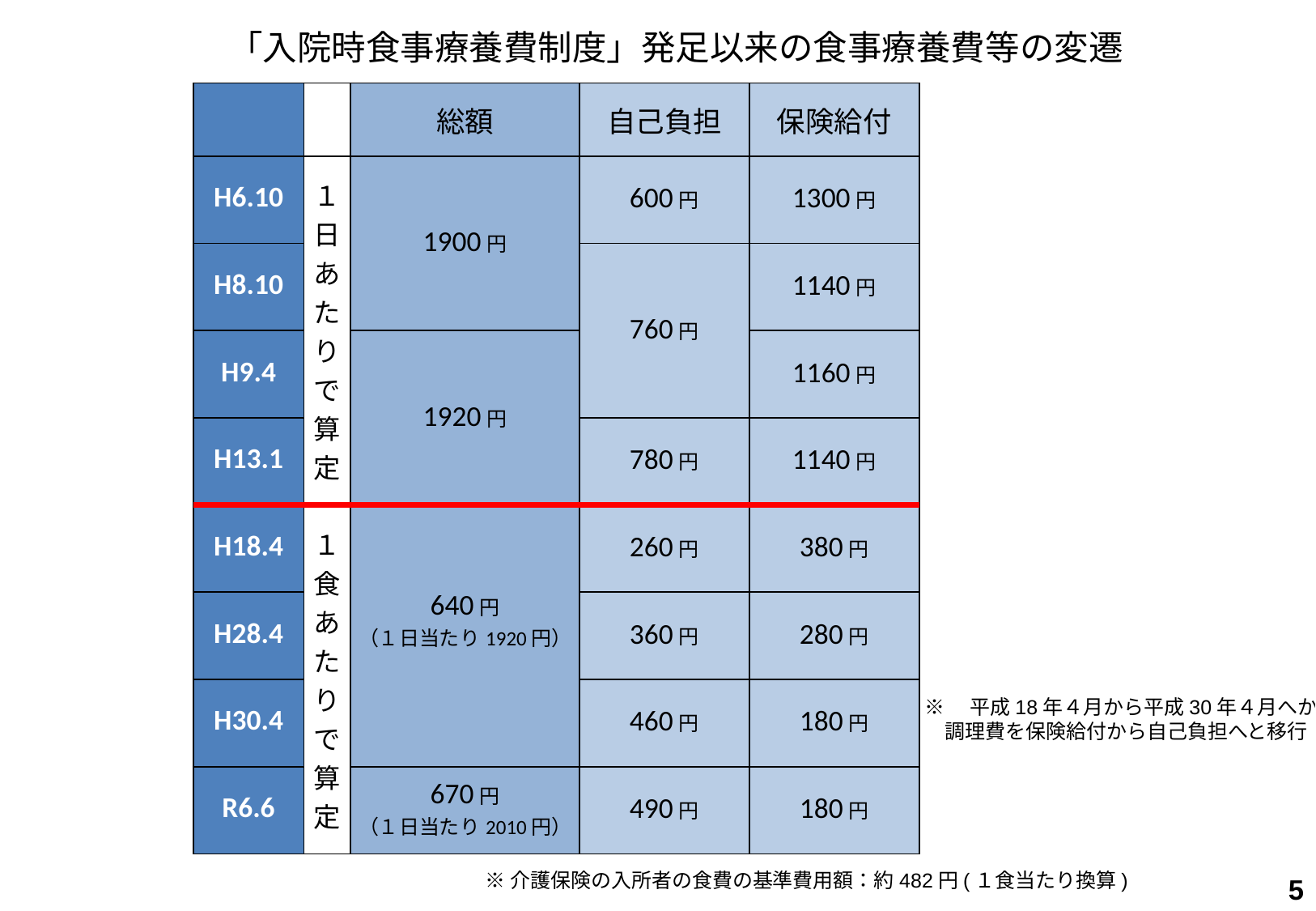

「入院時食事療養費制度」発足以来の食事療養費等の変遷
|  |  | 総額 | 自己負担 | 保険給付 |
| --- | --- | --- | --- | --- |
| H6.10 | １日あたりで算定 | 1900円 | 600円 | 1300円 |
| H8.10 |  | ｰ | 760円 | 1140円 |
| H9.4 |  | 1920円 | ｰ | 1160円 |
| H13.1 |  | ｰ | 780円 | 1140円 |
| H18.4 | １食あたりで算定 | 640円 （１日当たり1920円） | 260円 | 380円 |
| H28.4 |  | ｰ | 360円 | 280円 |
| H30.4 |  | ｰ | 460円 | 180円 |
| R6.6 |  | 670円 （１日当たり2010円） | 490円 | 180円 |
※　平成18年４月から平成30年４月へかけ、
　調理費を保険給付から自己負担へと移行
※介護保険の入所者の食費の基準費用額：約482円(１食当たり換算)
5